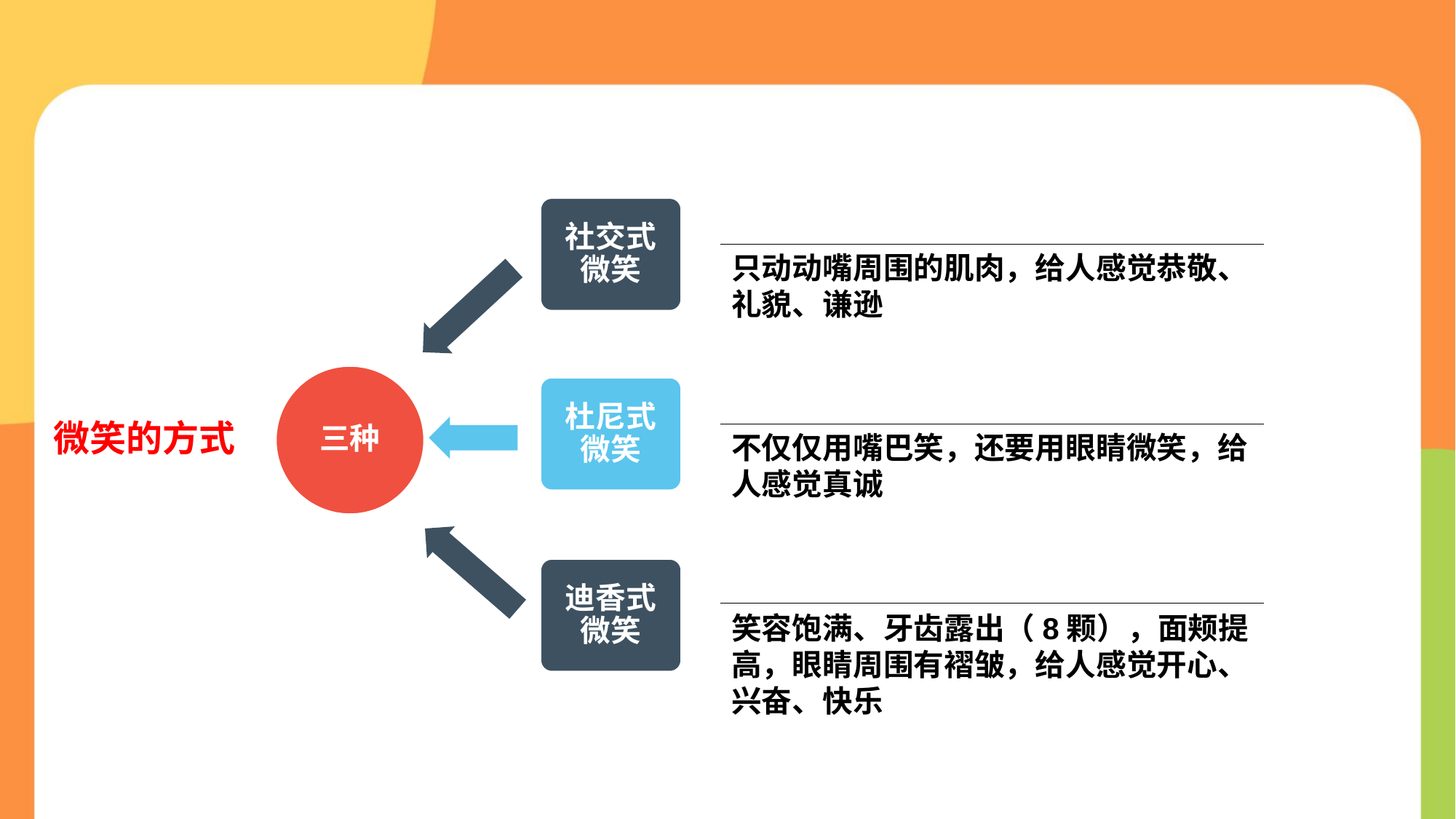

社交式微笑
只动动嘴周围的肌肉，给人感觉恭敬、礼貌、谦逊

三种
杜尼式微笑
微笑的方式

不仅仅用嘴巴笑，还要用眼睛微笑，给人感觉真诚

迪香式微笑
笑容饱满、牙齿露出（8颗），面颊提高，眼睛周围有褶皱，给人感觉开心、兴奋、快乐